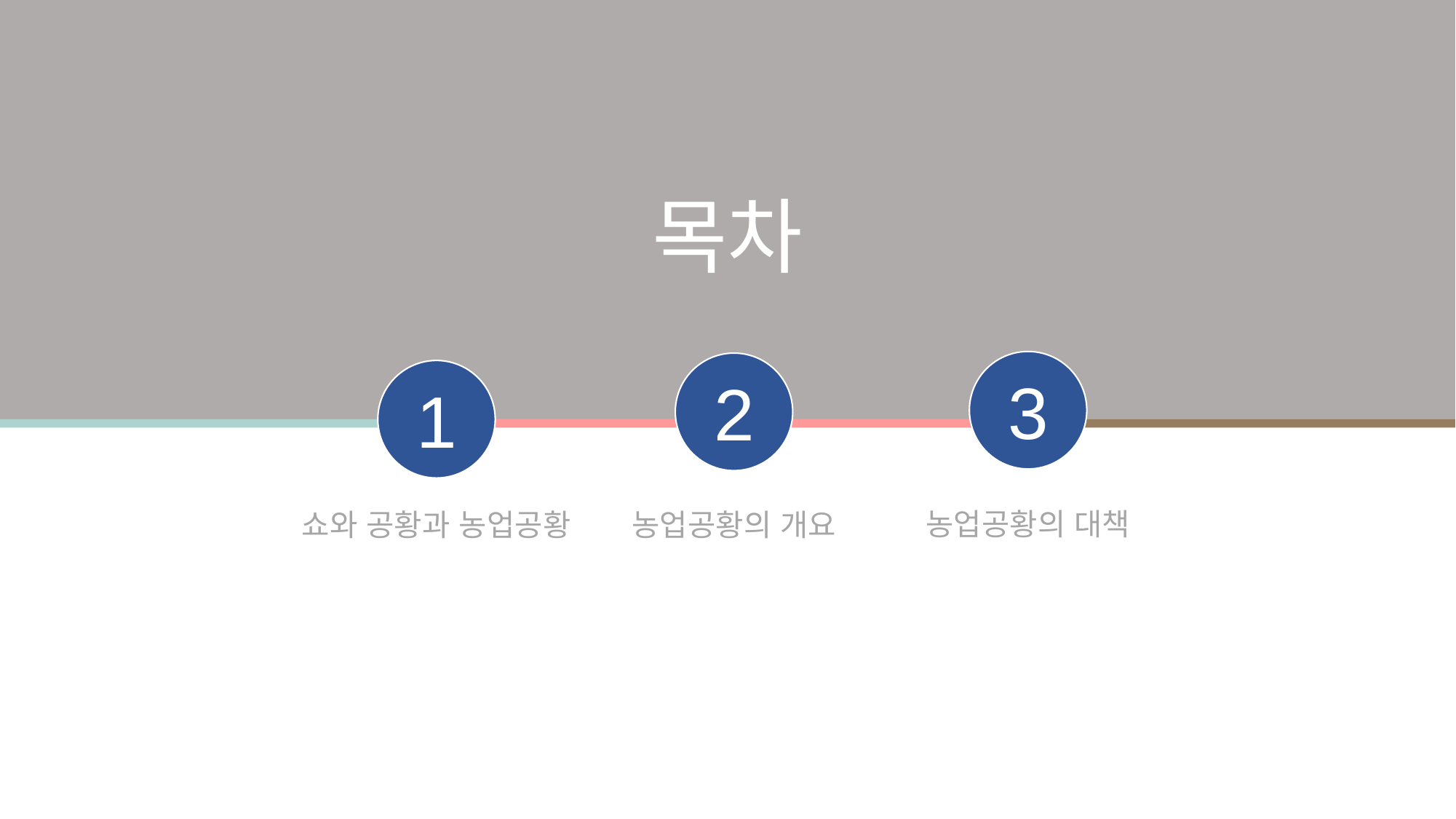

목차
3
2
1

농업공황의 대책
쇼와 공황과 농업공황
농업공황의 개요